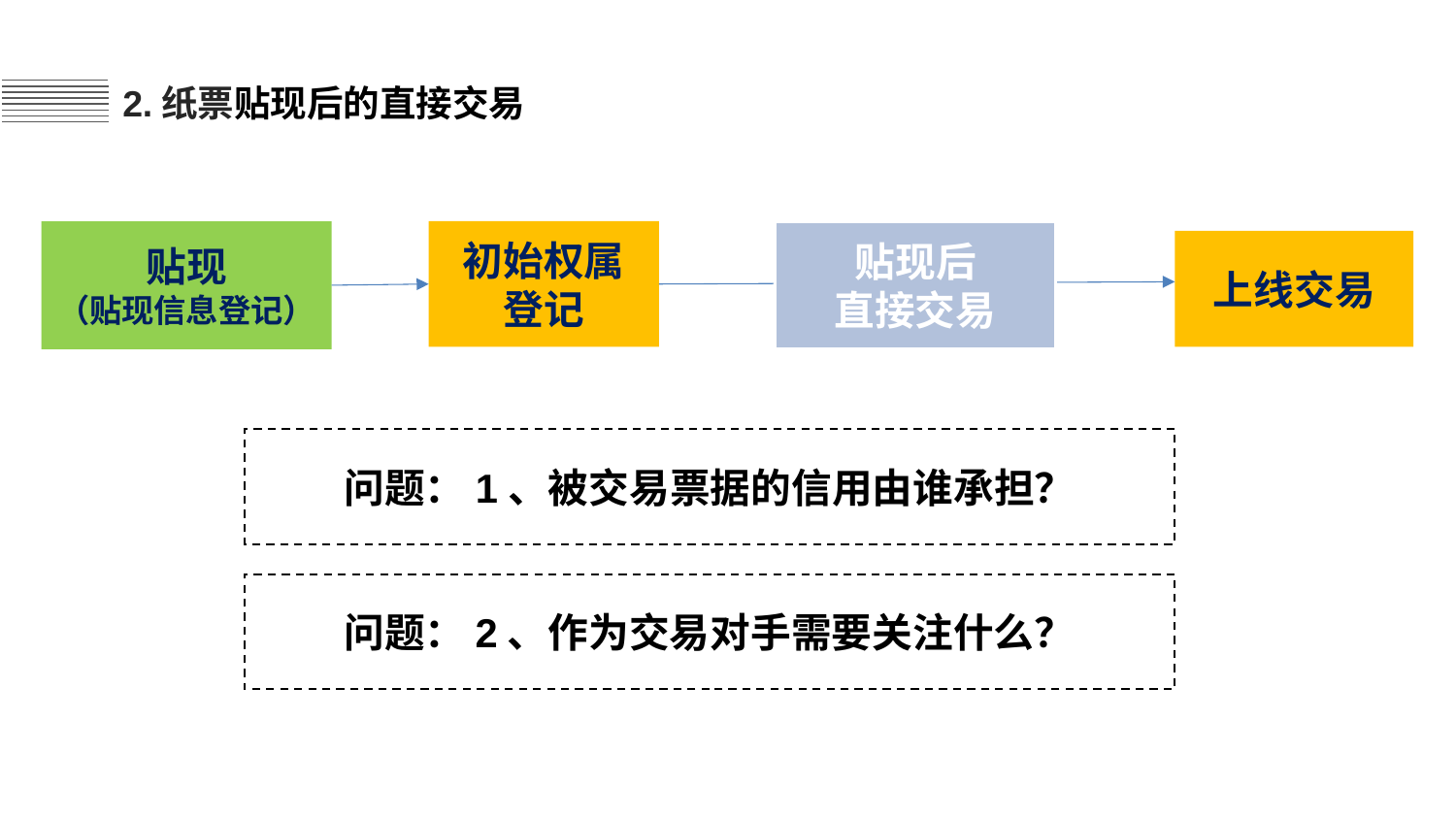

2.纸票贴现后的直接交易
贴现
（贴现信息登记）
初始权属登记
贴现后
直接交易
上线交易
问题：1、被交易票据的信用由谁承担？
问题：2、作为交易对手需要关注什么？